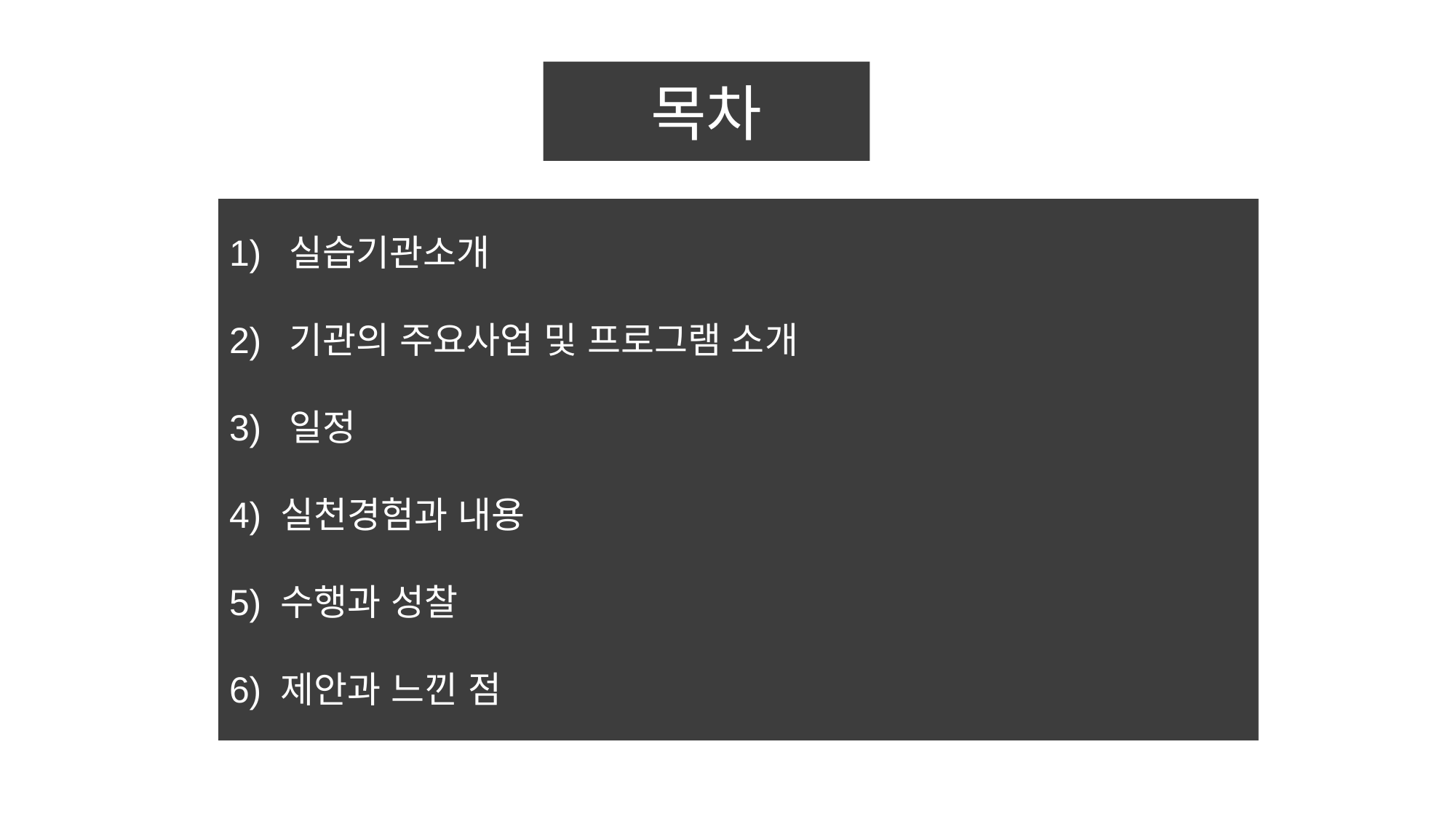

목차
 실습기관소개

 기관의 주요사업 및 프로그램 소개

 일정

4) 실천경험과 내용

5) 수행과 성찰

6) 제안과 느낀 점